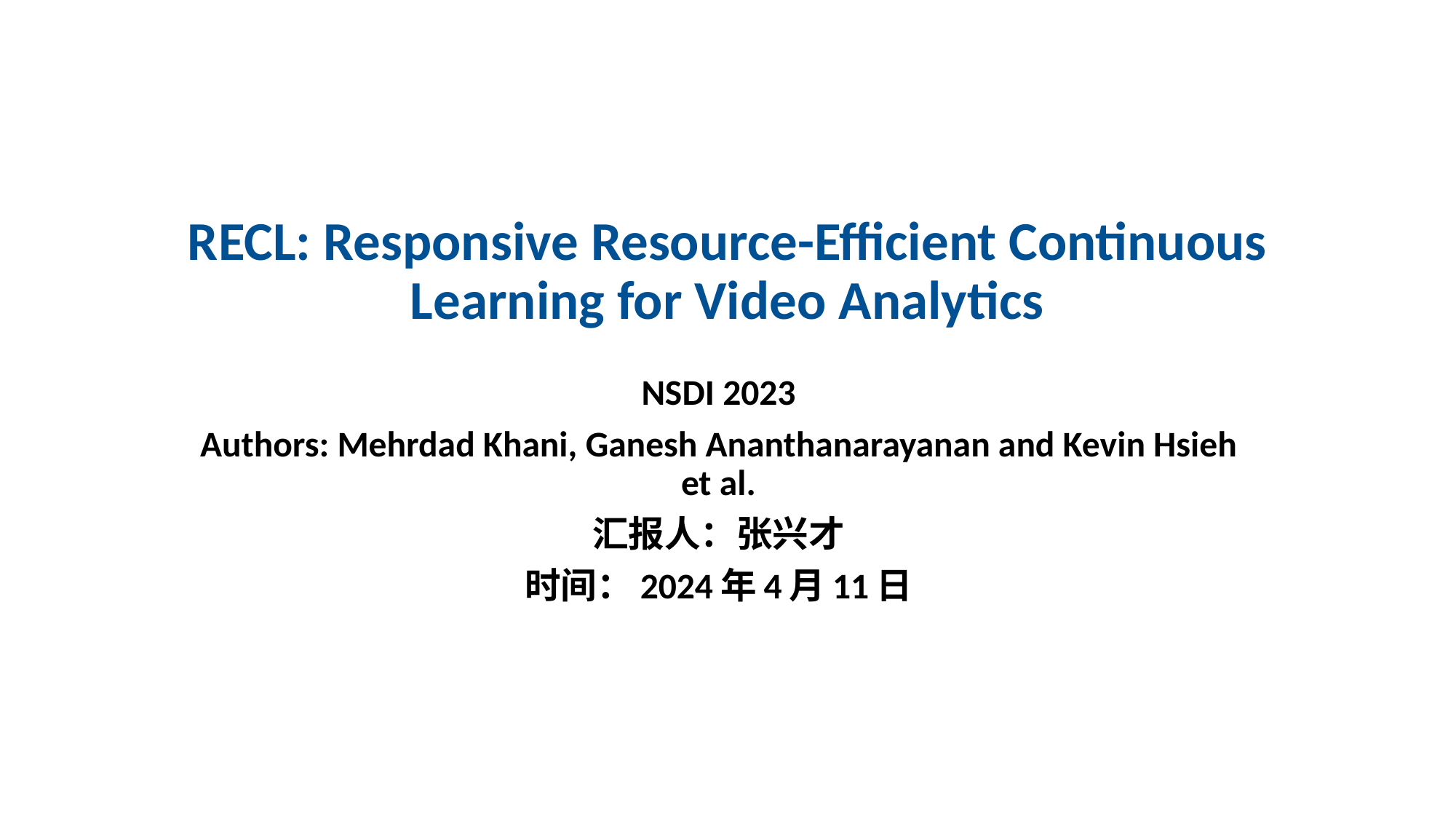

# RECL: Responsive Resource-Efficient Continuous Learning for Video Analytics
NSDI 2023
Authors: Mehrdad Khani, Ganesh Ananthanarayanan and Kevin Hsieh et al.
汇报人：张兴才
时间：2024年4月11日